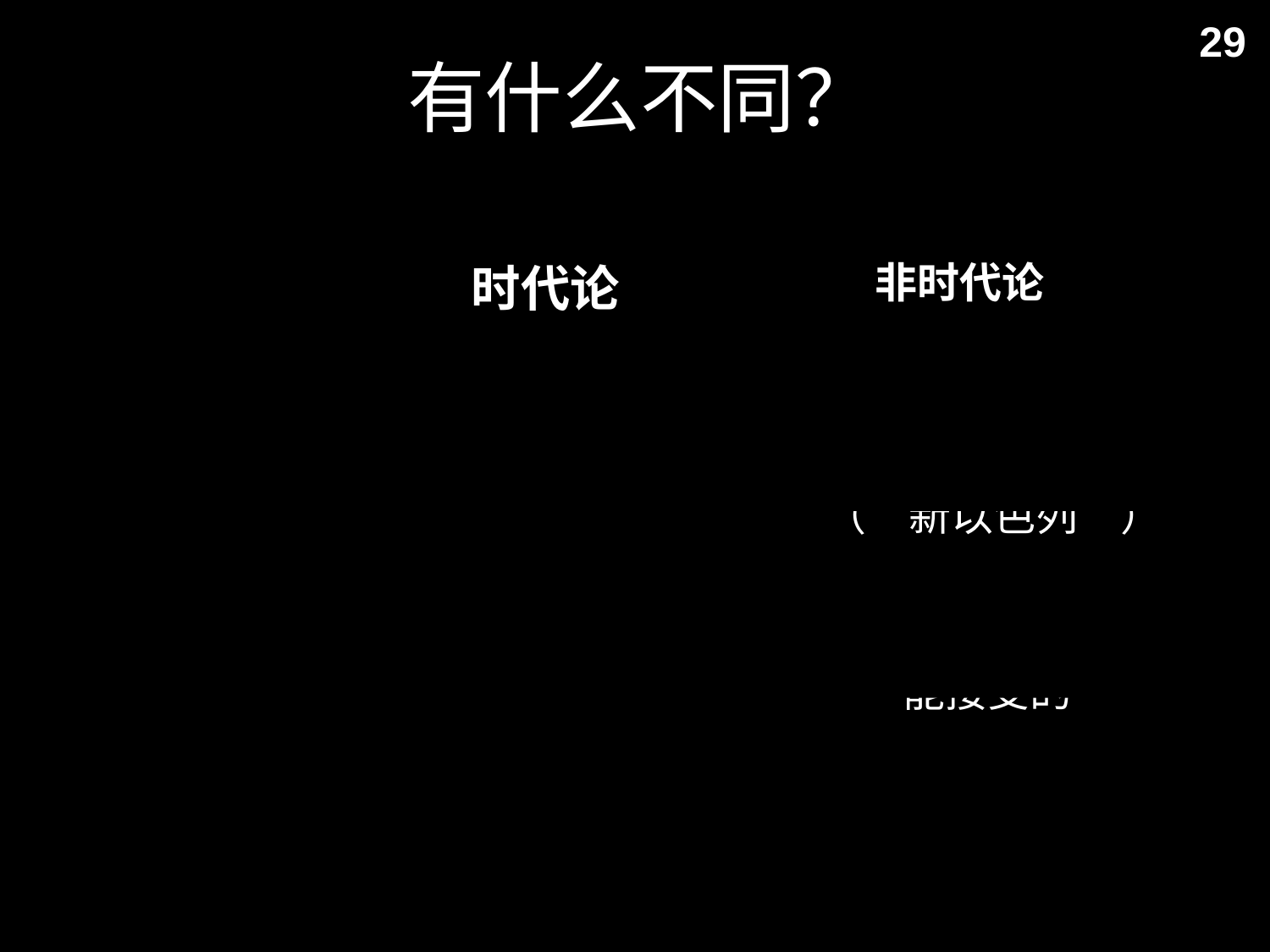

# 有什么不同？
29
|  | 时代论 | 非时代论 |
| --- | --- | --- |
| 以色列和教会 | 分别的社体 以色列 ≠ 教会 | 同是神的子民 以色列 = 教会 （“新以色列”） |
| 原译 | 一致的使用 | 属灵的 能接受的 |
| 统一圣经 的主题 | 荣耀神或 神的国度 | 人类被救赎或 神的国度 |